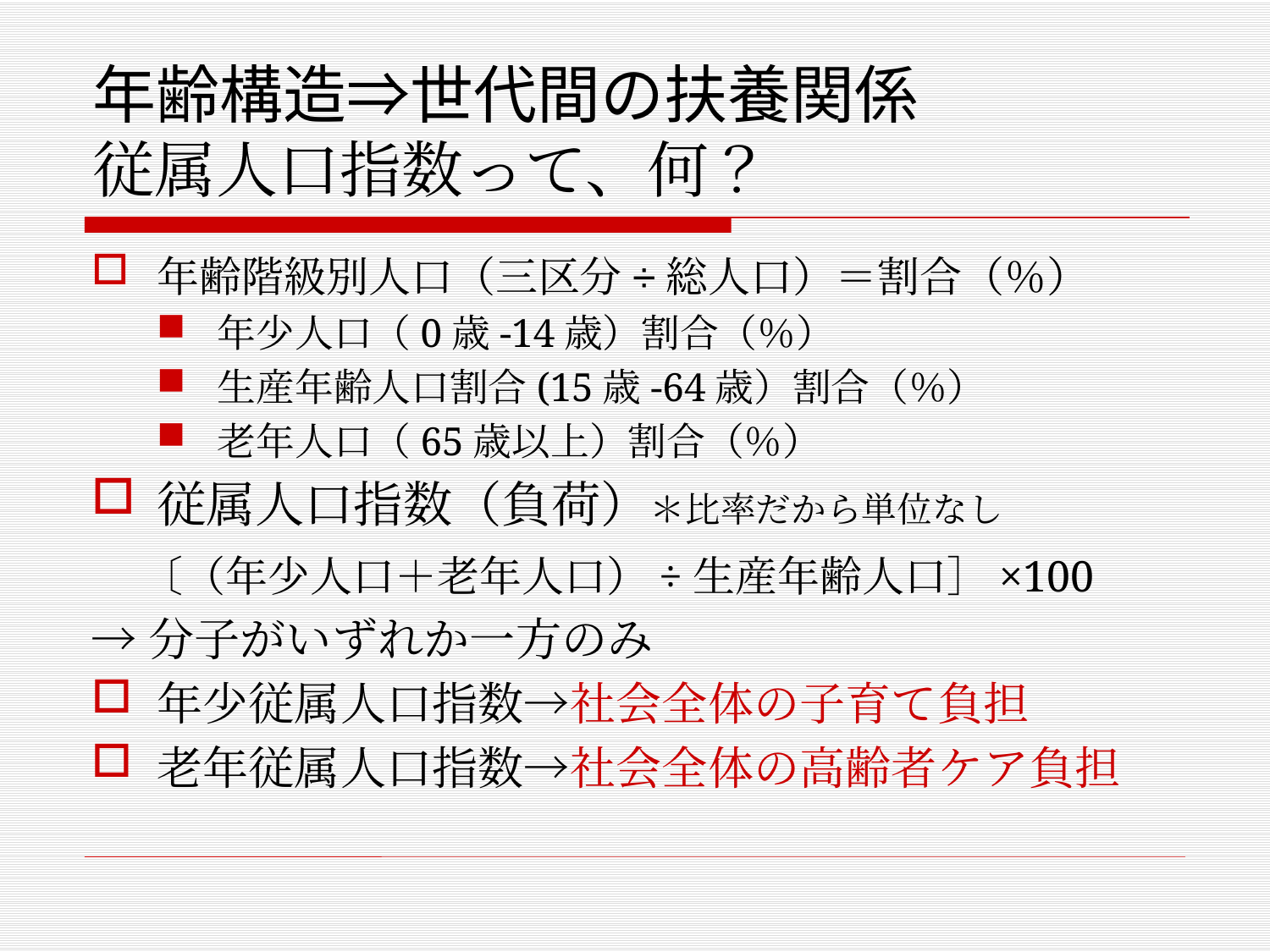

年齢構造⇒世代間の扶養関係
従属人口指数って、何？
年齢階級別人口（三区分÷総人口）＝割合（％）
年少人口（0歳-14歳）割合（％）
生産年齢人口割合(15歳-64歳）割合（％）
老年人口（65歳以上）割合（％）
従属人口指数（負荷）＊比率だから単位なし
　〔（年少人口＋老年人口）÷生産年齢人口］×100
→分子がいずれか一方のみ
年少従属人口指数→社会全体の子育て負担
老年従属人口指数→社会全体の高齢者ケア負担